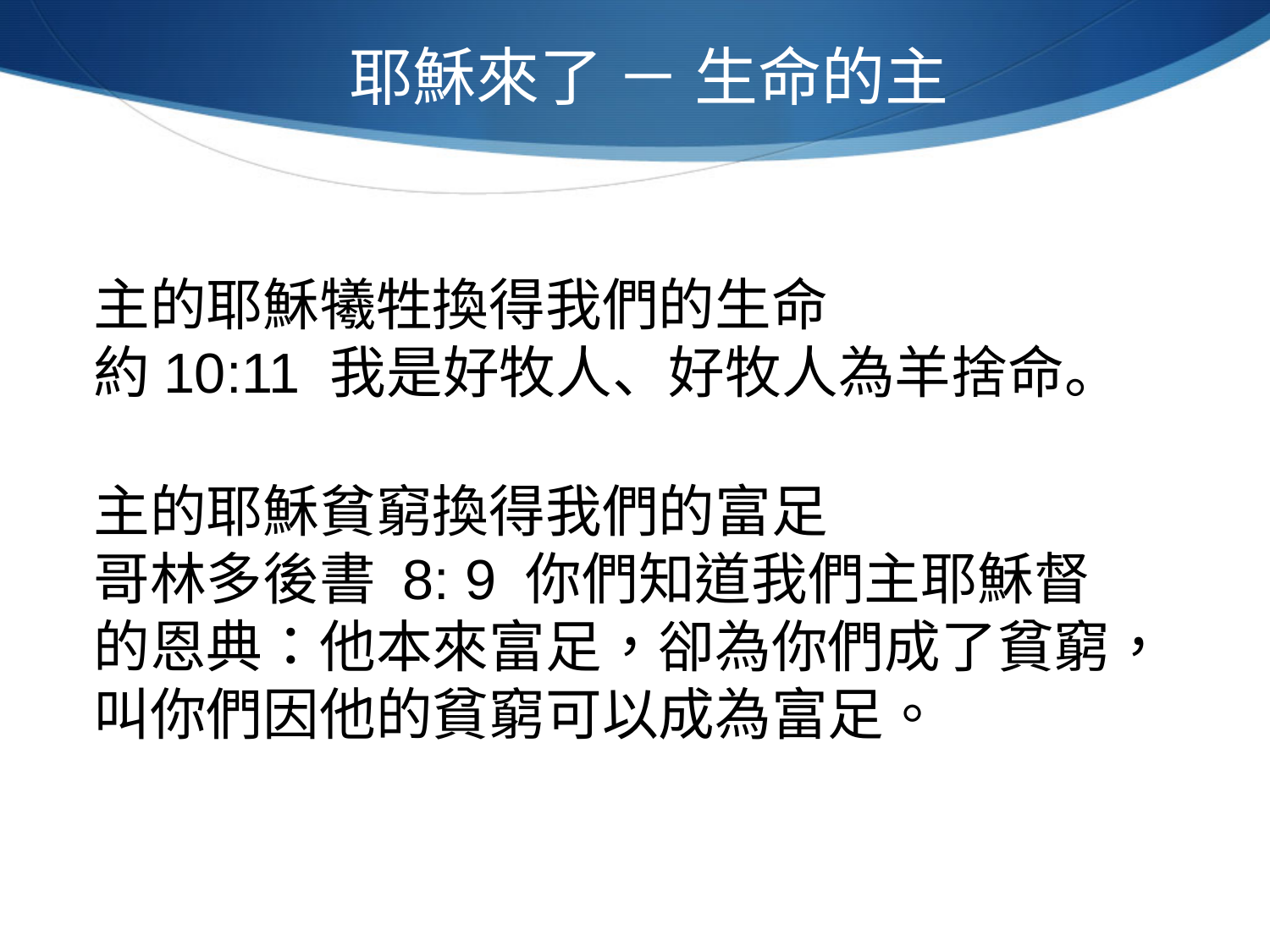

耶穌來了 － 生命的主
主的耶穌犧牲換得我們的生命
約10:11 我是好牧人、好牧人為羊捨命。
主的耶穌貧窮換得我們的富足
哥林多後書 8: 9 你們知道我們主耶穌督的恩典：他本來富足，卻為你們成了貧窮，叫你們因他的貧窮可以成為富足。